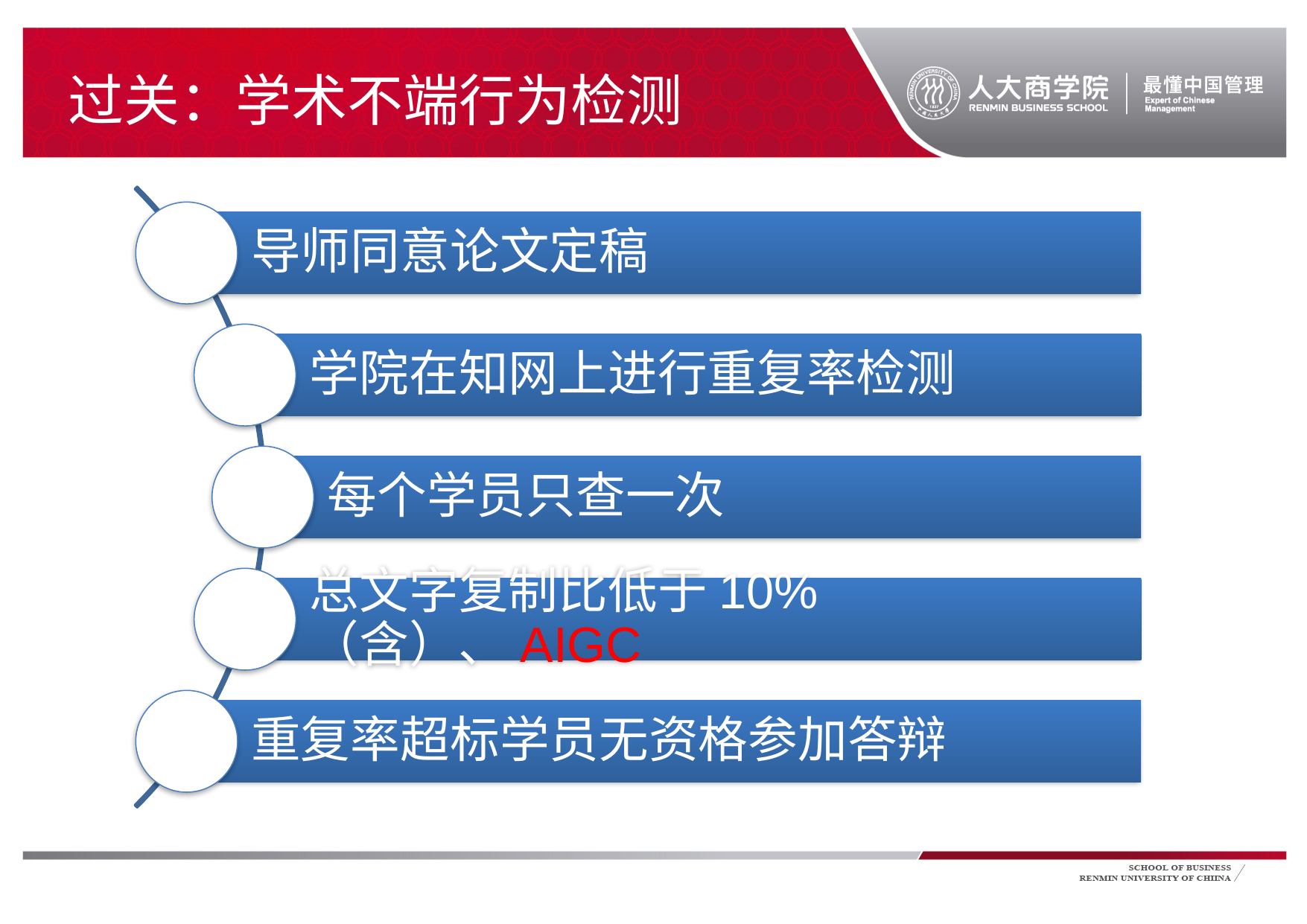

# 过关：学术不端行为检测
导师同意论文定稿
学院在知网上进行重复率检测
每个学员只查一次
总文字复制比低于10%（含）、AIGC
重复率超标学员无资格参加答辩